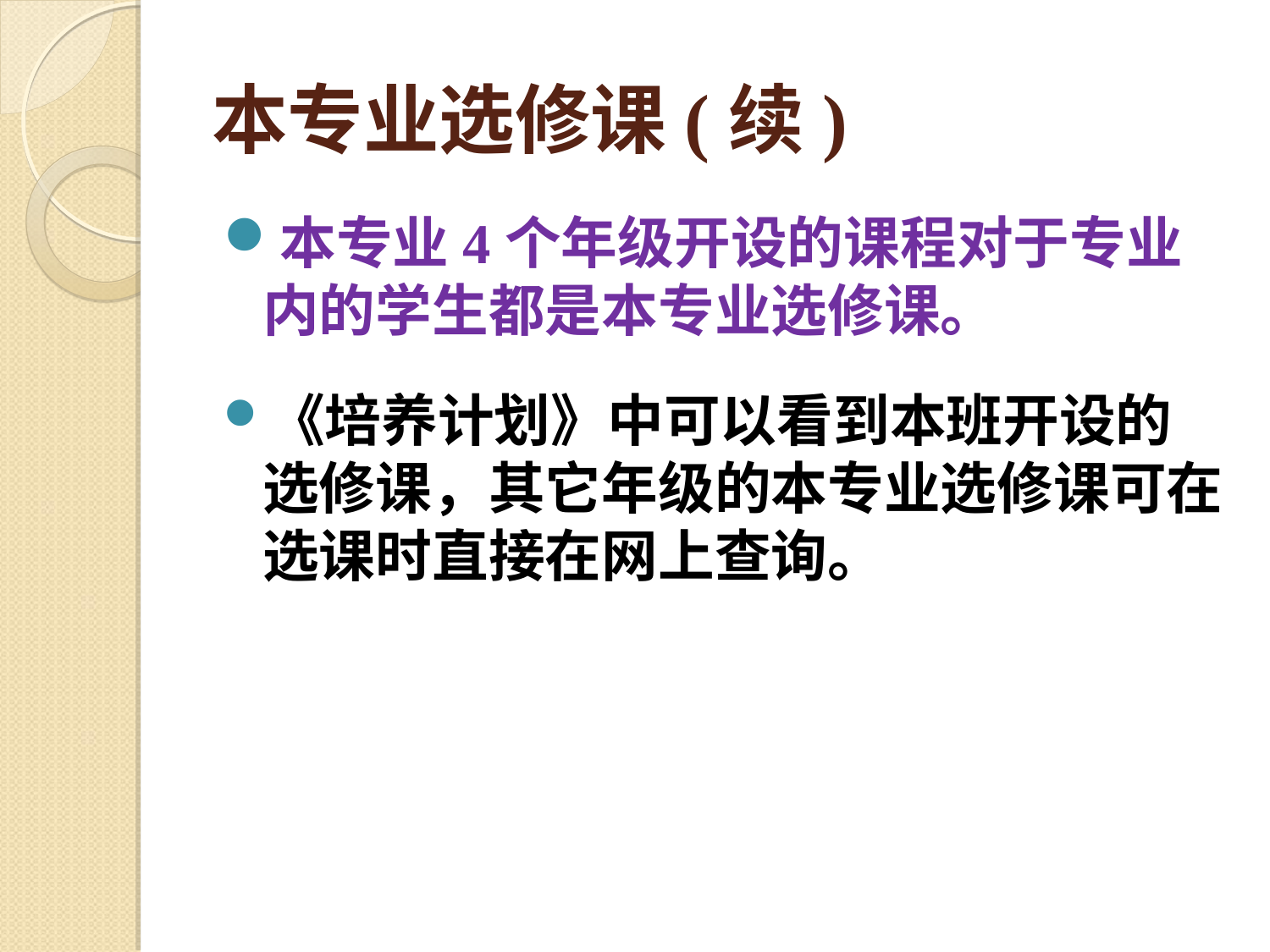

本专业选修课(续)
本专业4个年级开设的课程对于专业内的学生都是本专业选修课。
《培养计划》中可以看到本班开设的选修课，其它年级的本专业选修课可在选课时直接在网上查询。